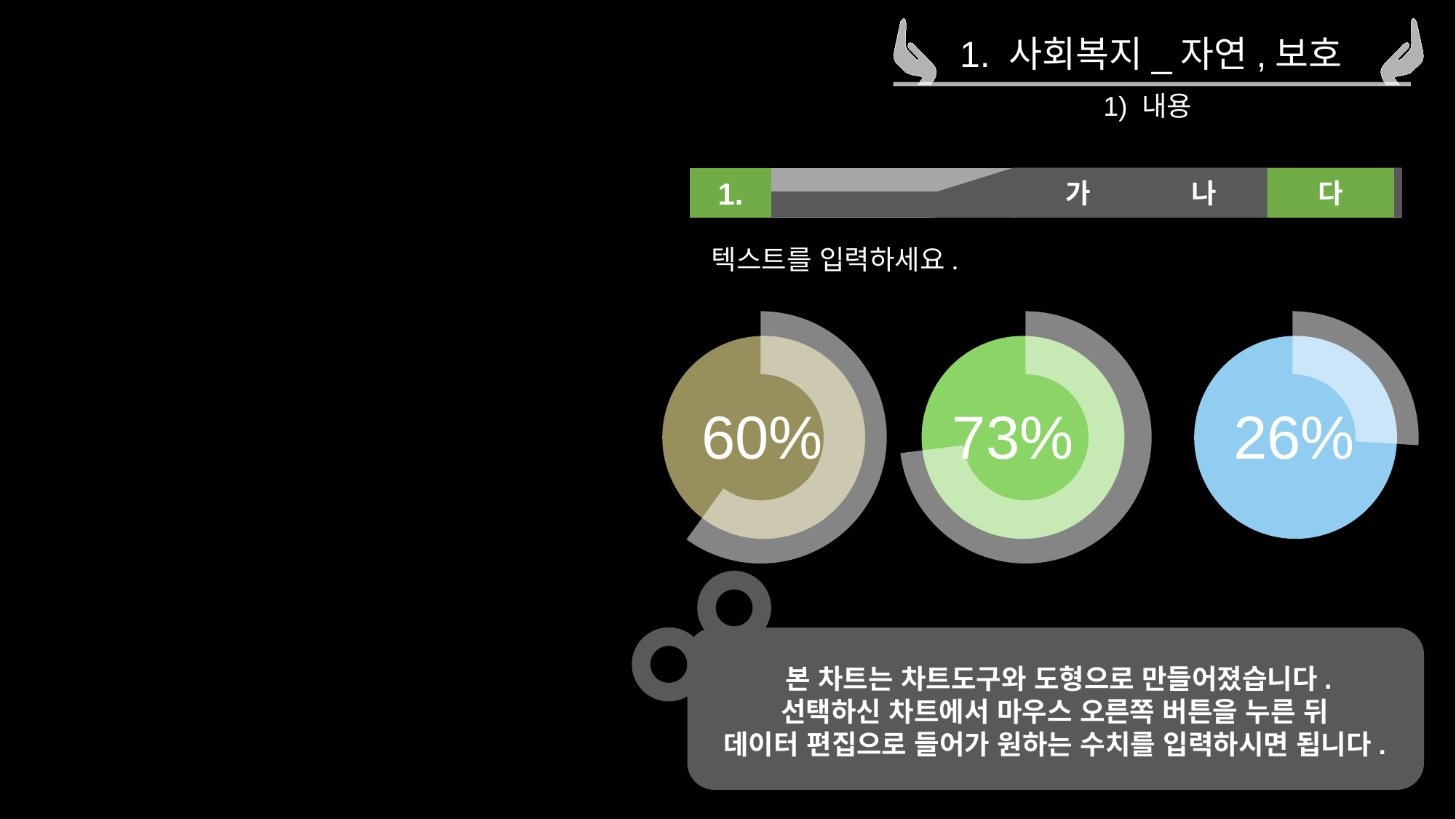

1. 사회복지_자연,보호
1) 내용

1.
가
나
다

텍스트를 입력하세요.

### Chart

| Category | 차트 |
|---|---|
| 1 | 60.0 |
| 투명 | 40.0 |

### Chart

| Category | 차트 |
|---|---|
| 1 | 73.0 |
| 투명 | 27.0 |

### Chart

| Category | 차트 |
|---|---|
| 1 | 26.0 |
| 투명 | 74.0 |

60%
73%
26%

본 차트는 차트도구와 도형으로 만들어졌습니다.
선택하신 차트에서 마우스 오른쪽 버튼을 누른 뒤
데이터 편집으로 들어가 원하는 수치를 입력하시면 됩니다.